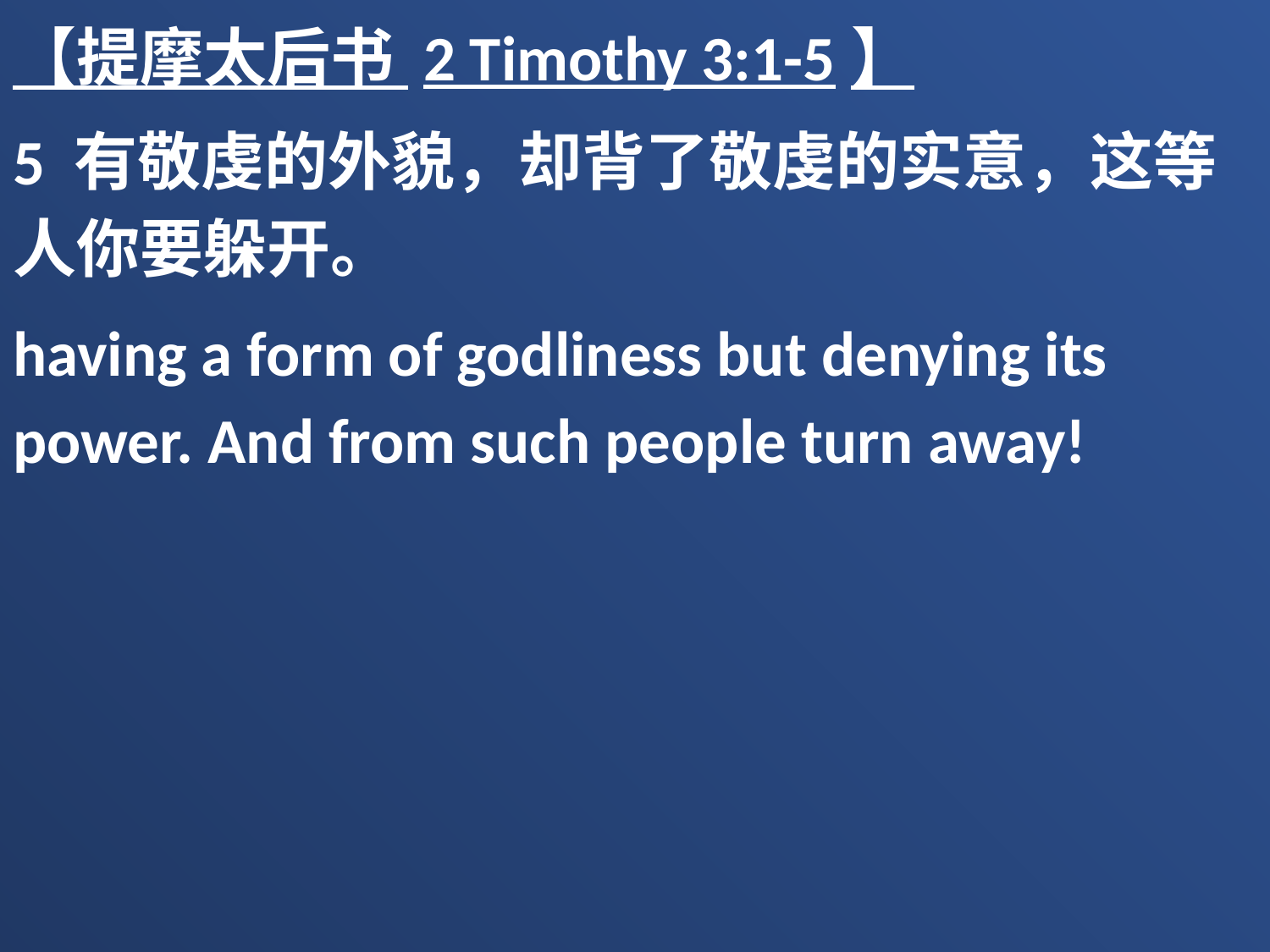

【提摩太后书 2 Timothy 3:1-5】
5 有敬虔的外貌，却背了敬虔的实意，这等人你要躲开。
having a form of godliness but denying its power. And from such people turn away!